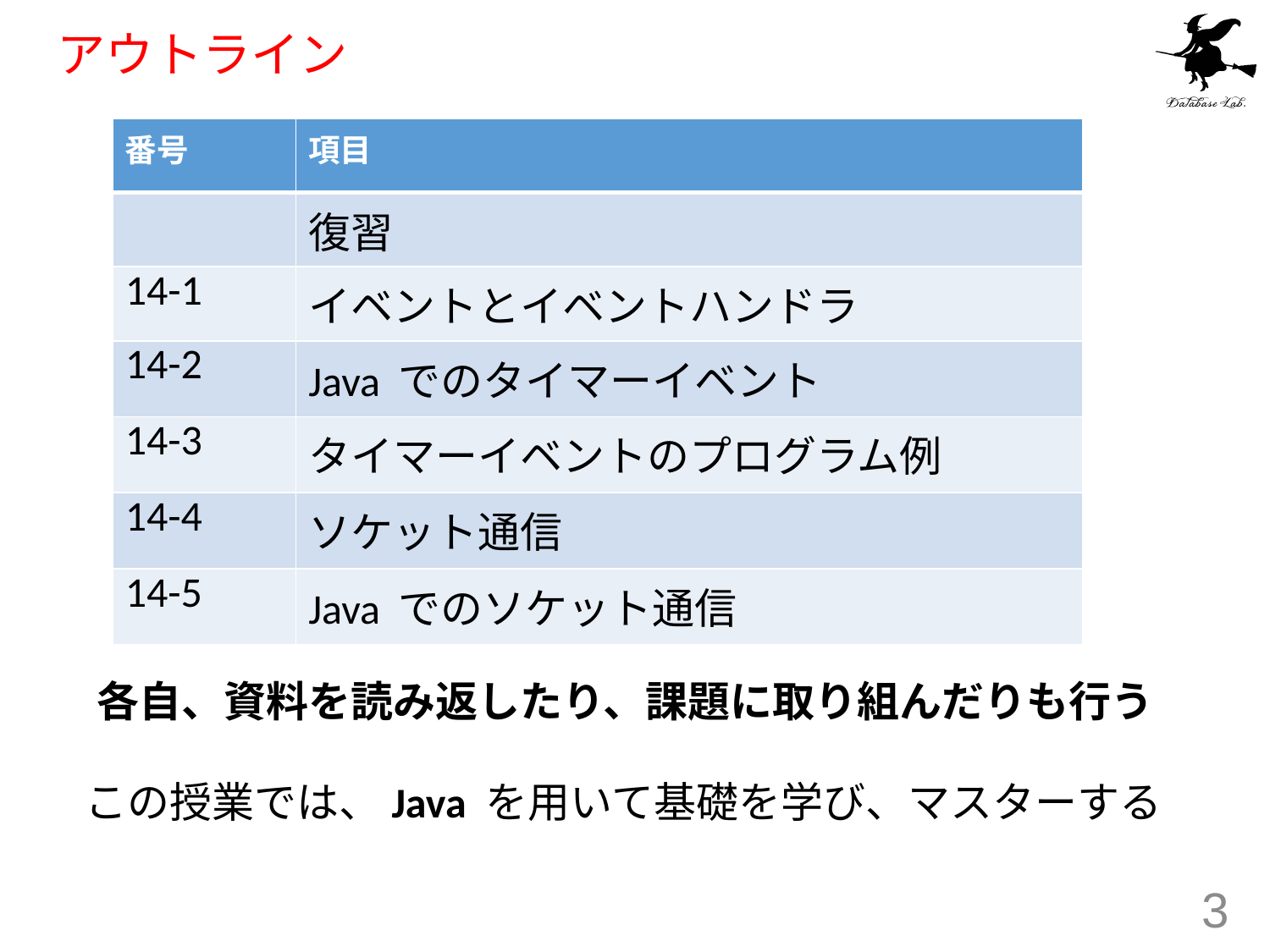

# アウトライン
| 番号 | 項目 |
| --- | --- |
|  | 復習 |
| 14-1 | イベントとイベントハンドラ |
| 14-2 | Java でのタイマーイベント |
| 14-3 | タイマーイベントのプログラム例 |
| 14-4 | ソケット通信 |
| 14-5 | Java でのソケット通信 |
各自、資料を読み返したり、課題に取り組んだりも行う
この授業では、Java を用いて基礎を学び、マスターする
3